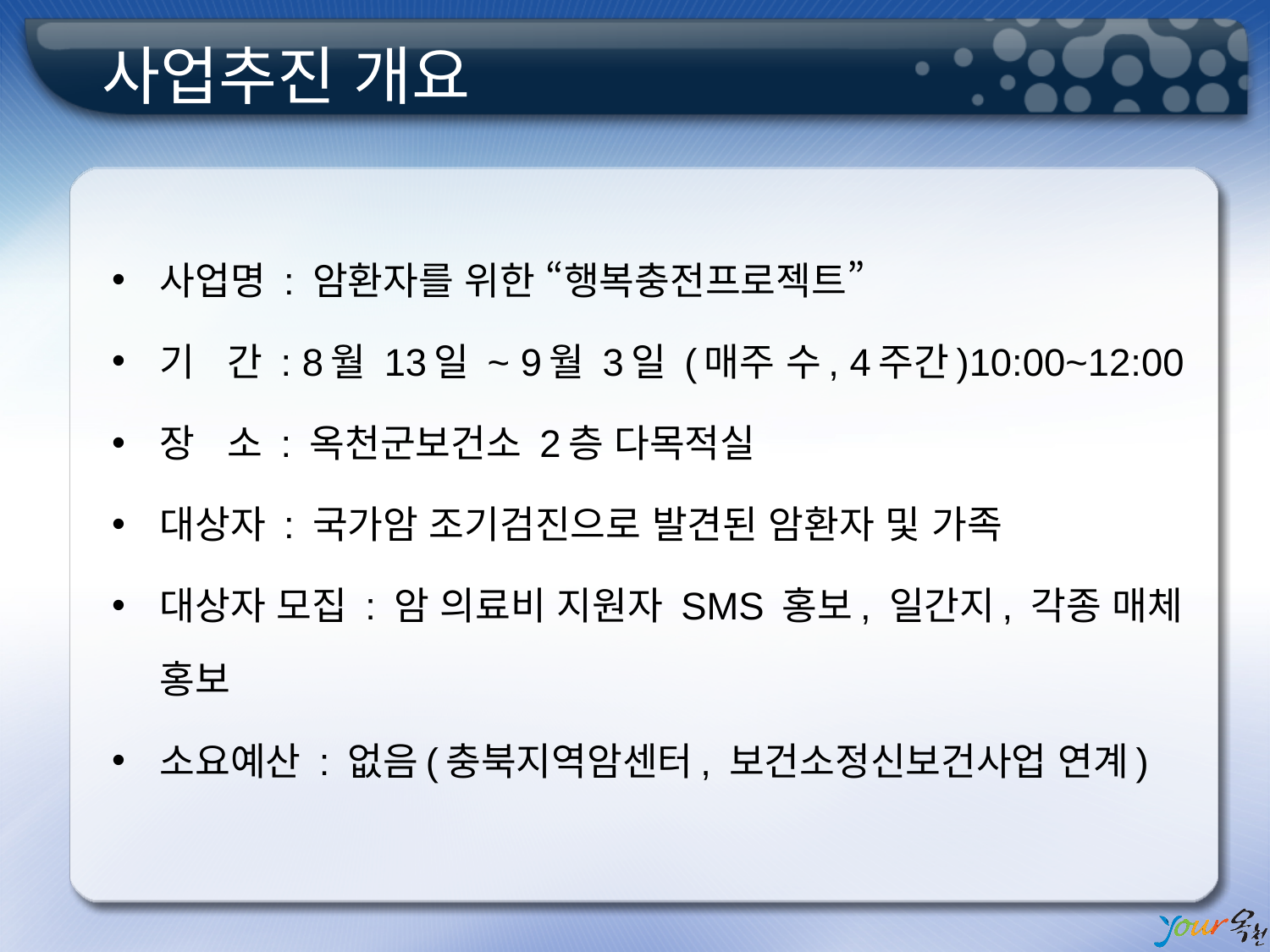

# 사업추진 개요
사업명 : 암환자를 위한 “행복충전프로젝트”
기   간 : 8월 13일 ~ 9월 3일 (매주 수, 4주간)10:00~12:00
장   소 : 옥천군보건소 2층 다목적실
대상자 : 국가암 조기검진으로 발견된 암환자 및 가족
대상자 모집 : 암 의료비 지원자 SMS 홍보, 일간지, 각종 매체 홍보
소요예산 : 없음(충북지역암센터, 보건소정신보건사업 연계)